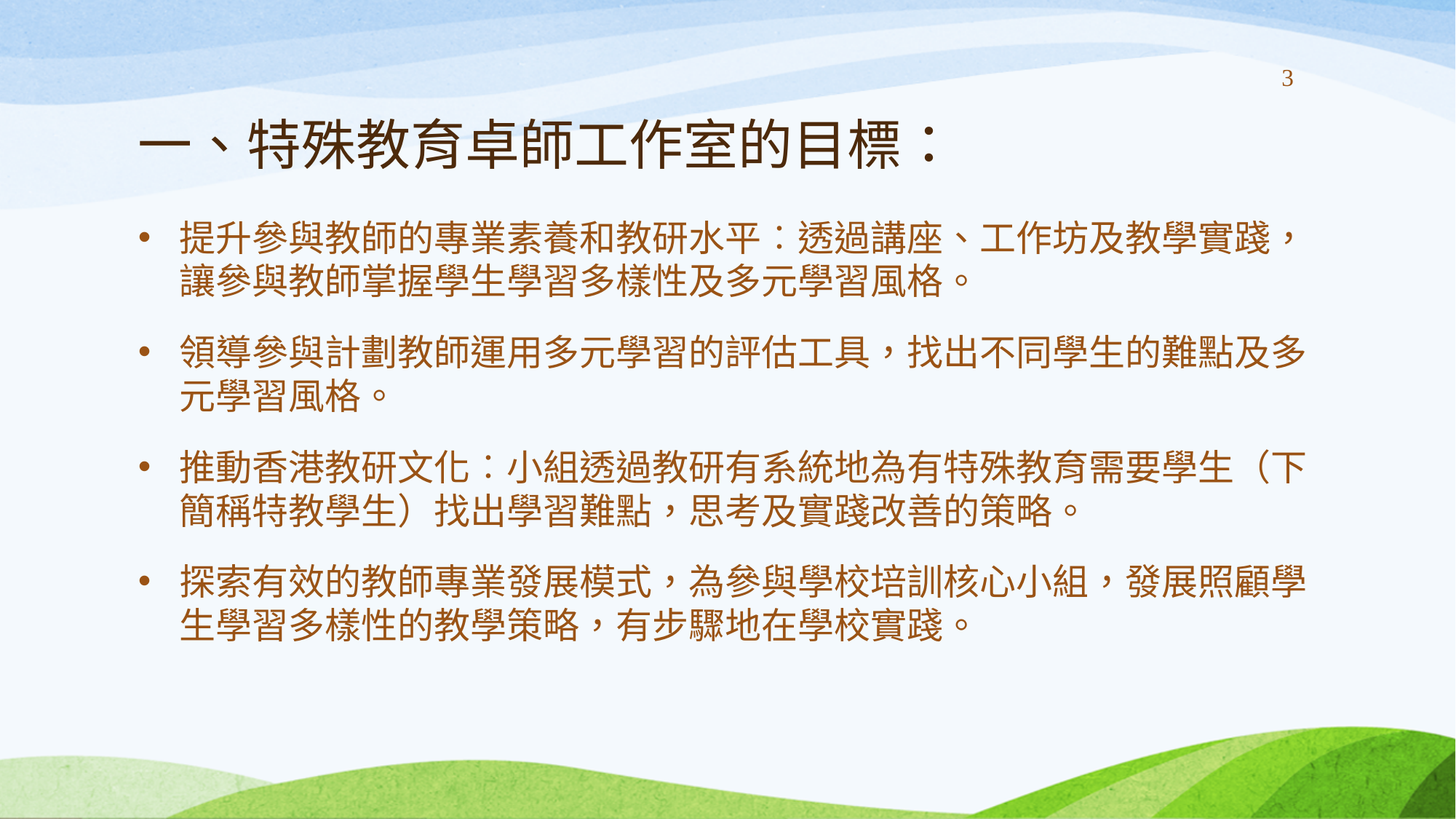

# 一、特殊教育卓師工作室的目標：
3
提升參與教師的專業素養和教研水平︰透過講座、工作坊及教學實踐，讓參與教師掌握學生學習多樣性及多元學習風格。
領導參與計劃教師運用多元學習的評估工具，找出不同學生的難點及多元學習風格。
推動香港教研文化︰小組透過教研有系統地為有特殊教育需要學生（下簡稱特教學生）找出學習難點，思考及實踐改善的策略。
探索有效的教師專業發展模式，為參與學校培訓核心小組，發展照顧學生學習多樣性的教學策略，有步驟地在學校實踐。